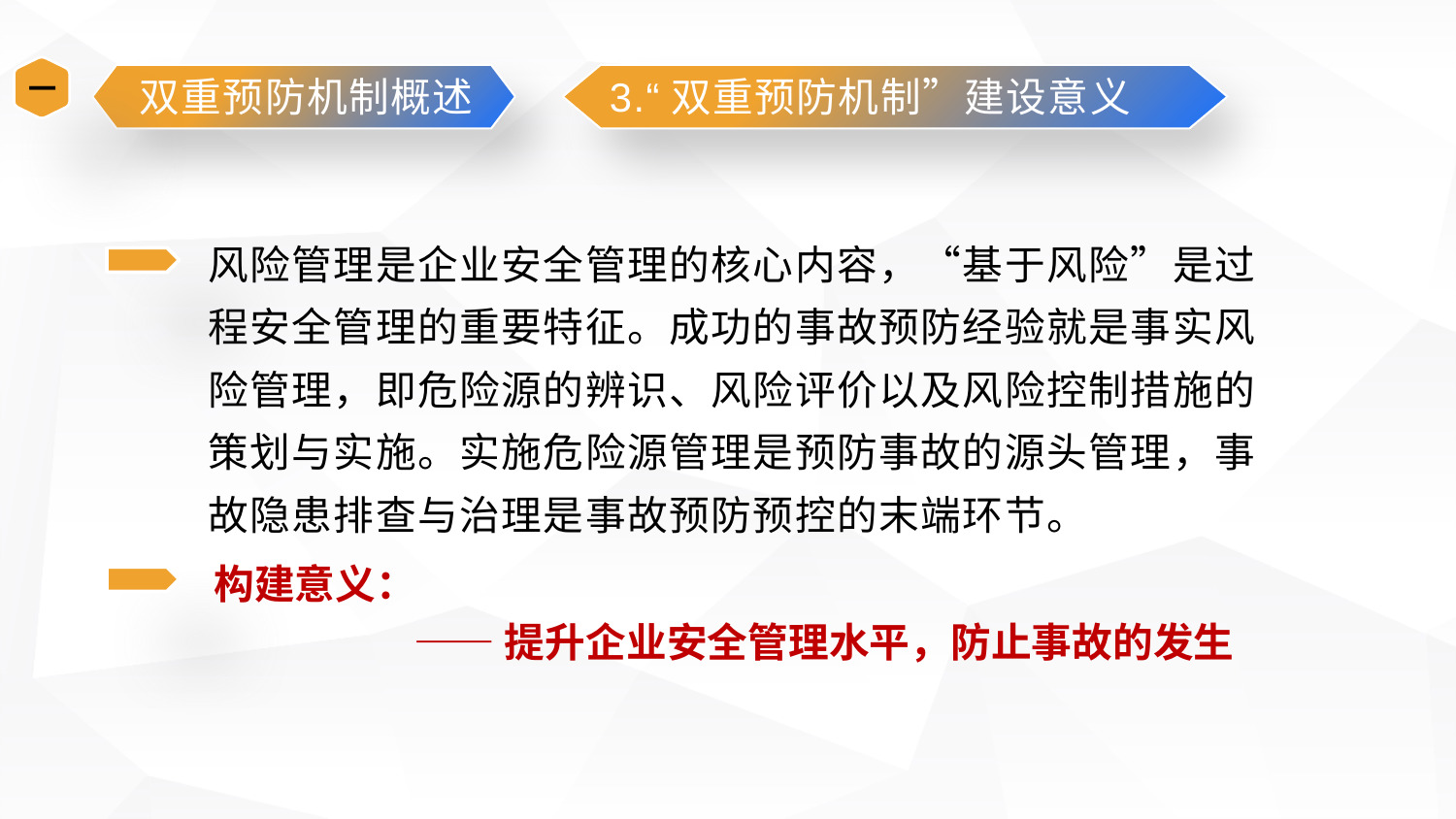

一

双重预防机制概述

3.“双重预防机制”建设意义

风险管理是企业安全管理的核心内容，“基于风险”是过程安全管理的重要特征。成功的事故预防经验就是事实风险管理，即危险源的辨识、风险评价以及风险控制措施的策划与实施。实施危险源管理是预防事故的源头管理，事故隐患排查与治理是事故预防预控的末端环节。
	构建意义：
				——提升企业安全管理水平，防止事故的发生

9